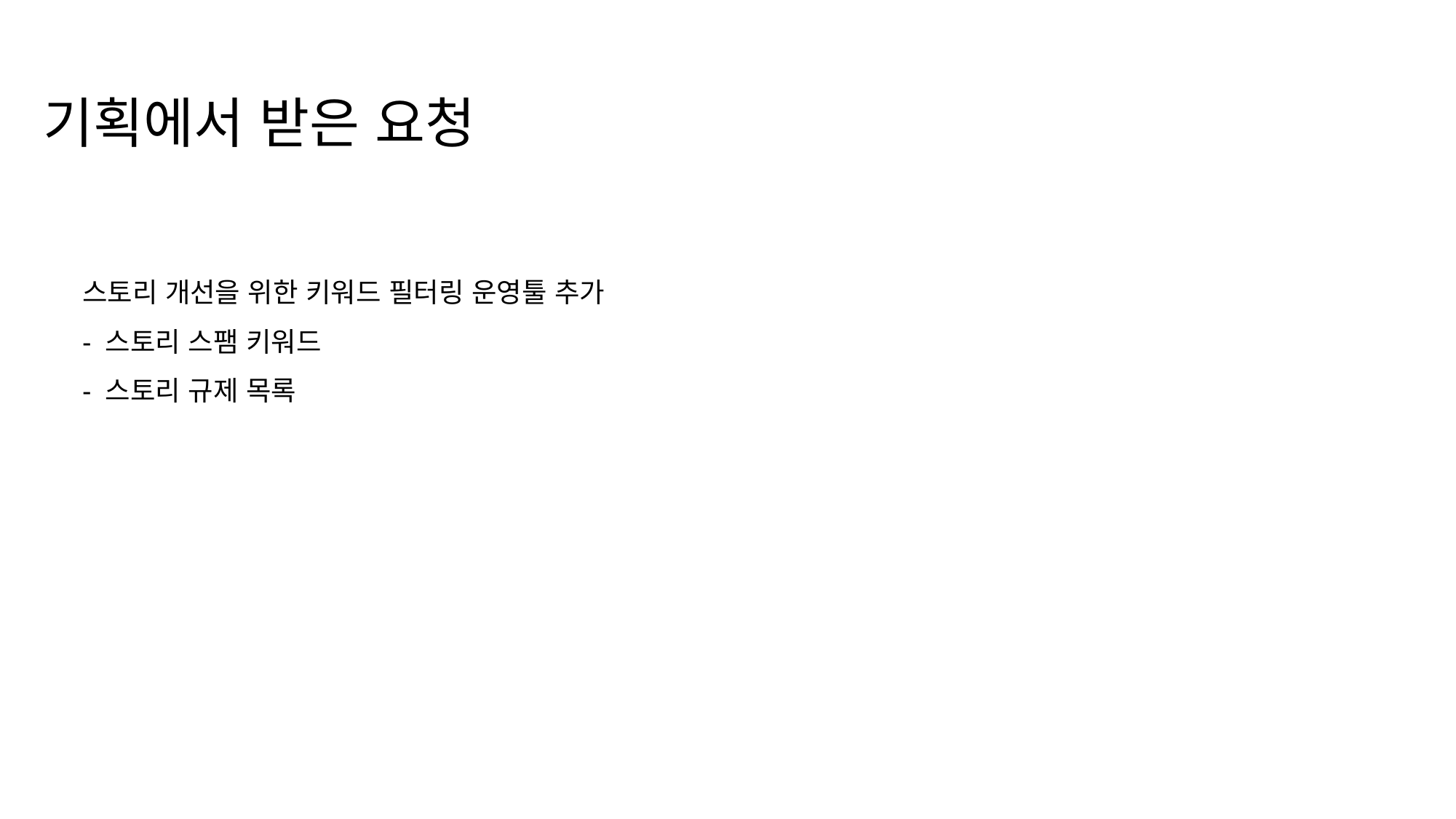

기획에서 받은 요청
스토리 개선을 위한 키워드 필터링 운영툴 추가
- 스토리 스팸 키워드
- 스토리 규제 목록